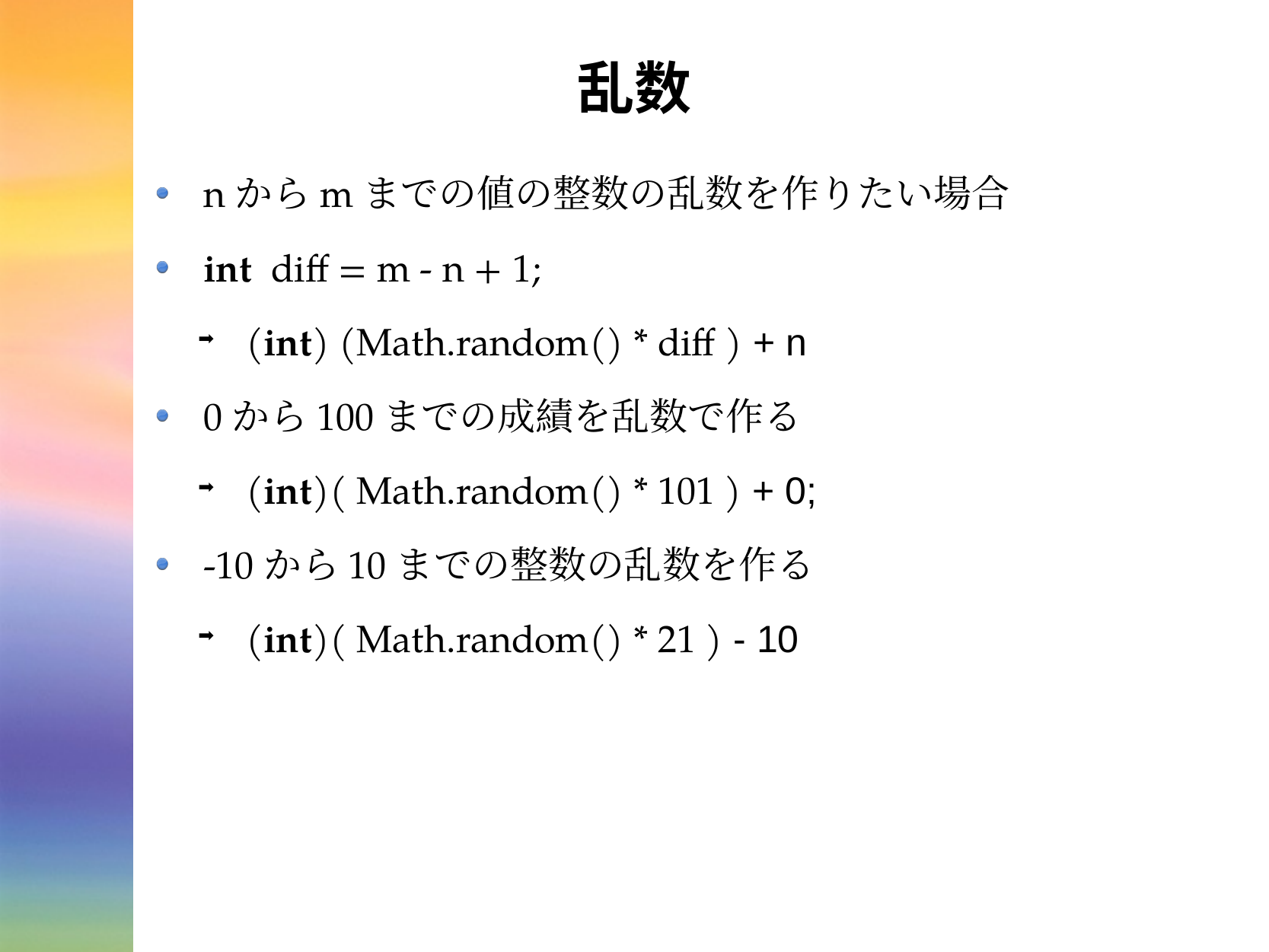

# 乱数
nからmまでの値の整数の乱数を作りたい場合
int  diff = m - n + 1;
(int) (Math.random() * diff ) + n
0から100までの成績を乱数で作る
(int)( Math.random() * 101 ) + 0;
-10から10までの整数の乱数を作る
(int)( Math.random() * 21 ) - 10